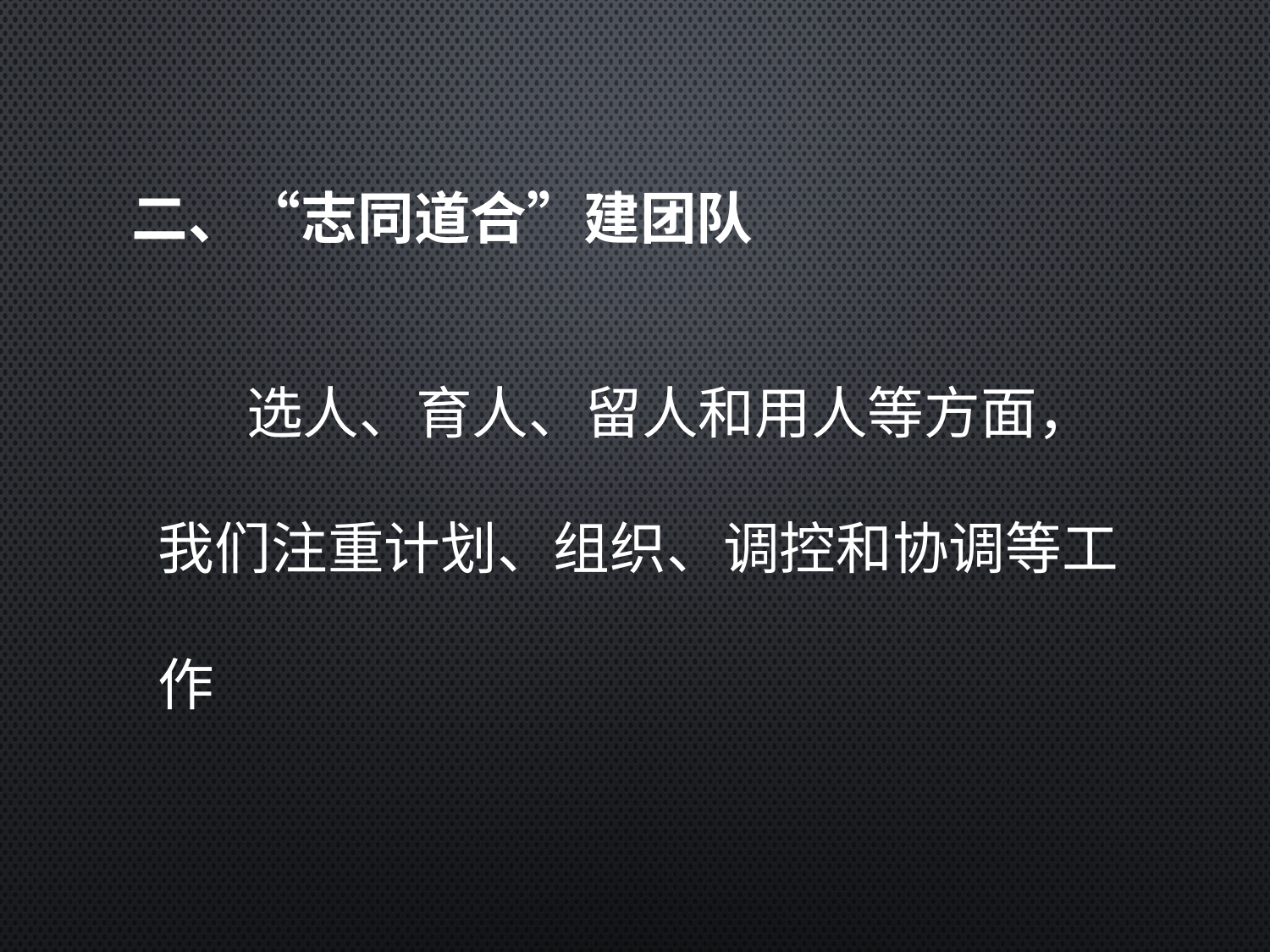

# 二、“志同道合”建团队
         选人、育人、留人和用人等方面，我们注重计划、组织、调控和协调等工作